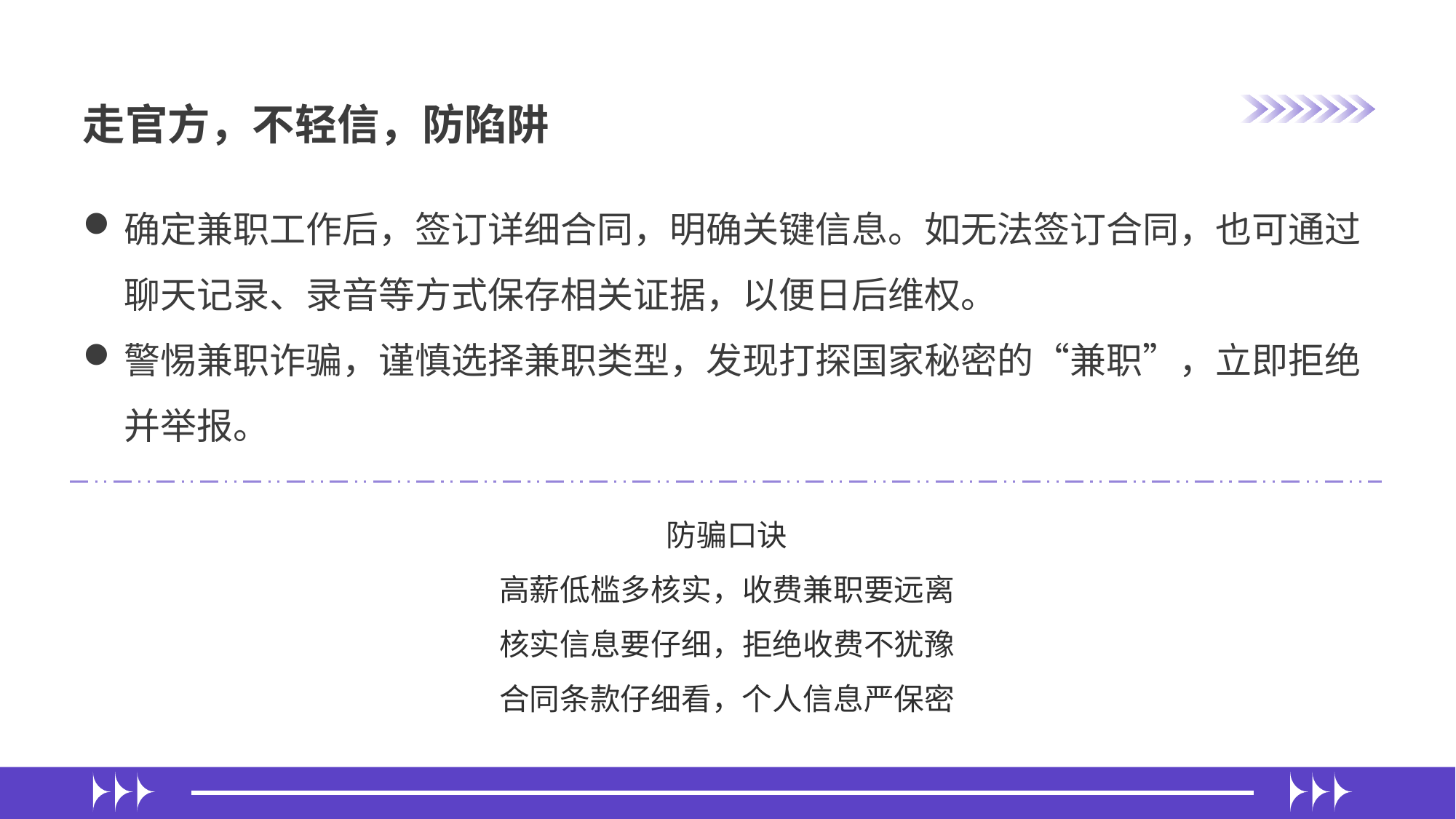

走官方，不轻信，防陷阱
确定兼职工作后，签订详细合同，明确关键信息。如无法签订合同，也可通过聊天记录、录音等方式保存相关证据，以便日后维权。
警惕兼职诈骗，谨慎选择兼职类型，发现打探国家秘密的“兼职”，立即拒绝并举报。

防骗口诀
高薪低槛多核实，收费兼职要远离
核实信息要仔细，拒绝收费不犹豫
合同条款仔细看，个人信息严保密